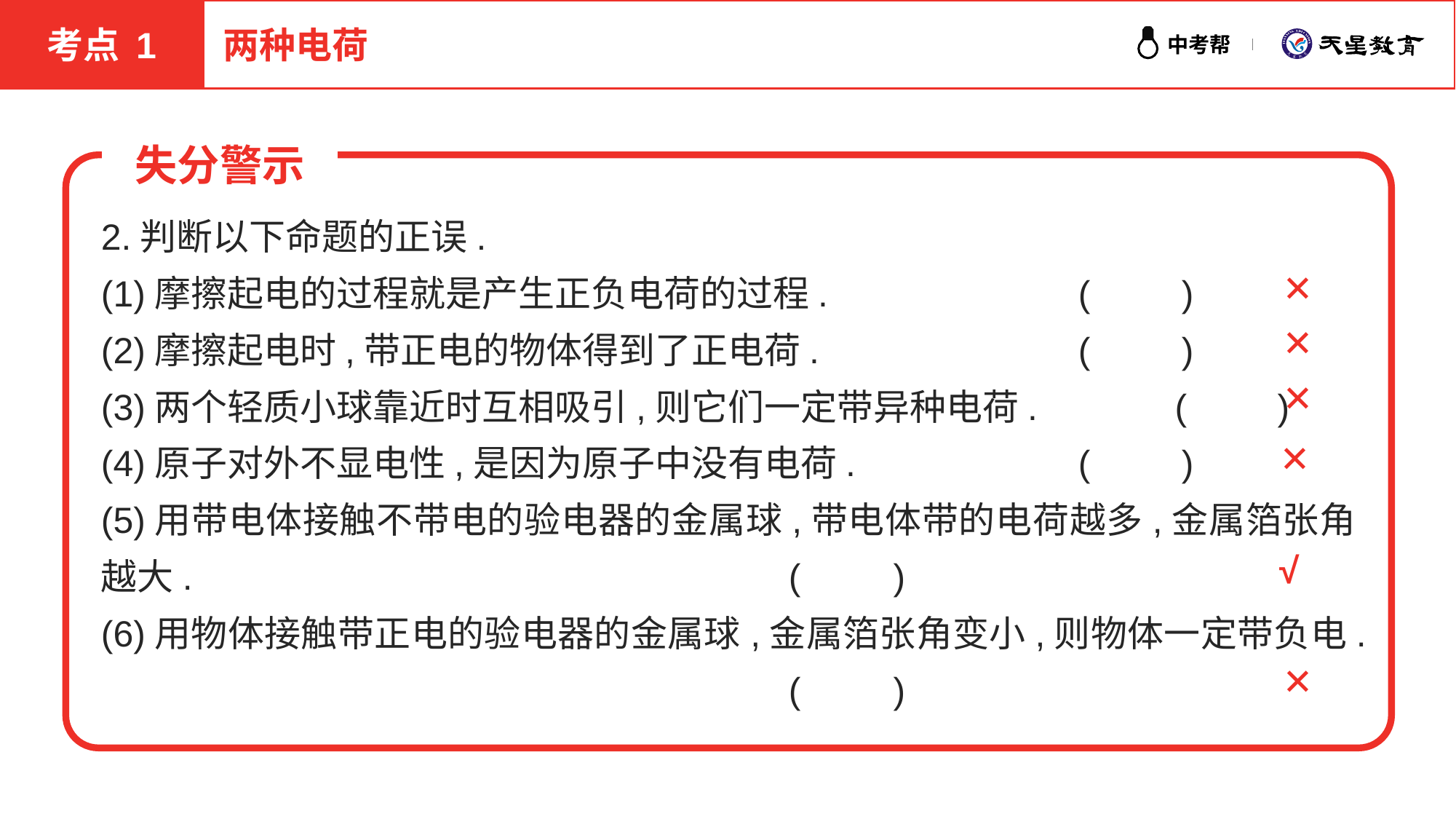

考点 1
两种电荷
失分警示

2.判断以下命题的正误.
(1)摩擦起电的过程就是产生正负电荷的过程.	                     (　　)
(2)摩擦起电时,带正电的物体得到了正电荷.	                     (　　)
(3)两个轻质小球靠近时互相吸引,则它们一定带异种电荷.	         (　　)
(4)原子对外不显电性,是因为原子中没有电荷.	                     (　　)
(5)用带电体接触不带电的验电器的金属球,带电体带的电荷越多,金属箔张角越大.	                                                         (　　)
(6)用物体接触带正电的验电器的金属球,金属箔张角变小,则物体一定带负电.	                                                         (　　)
✕
✕
✕
✕
√
✕